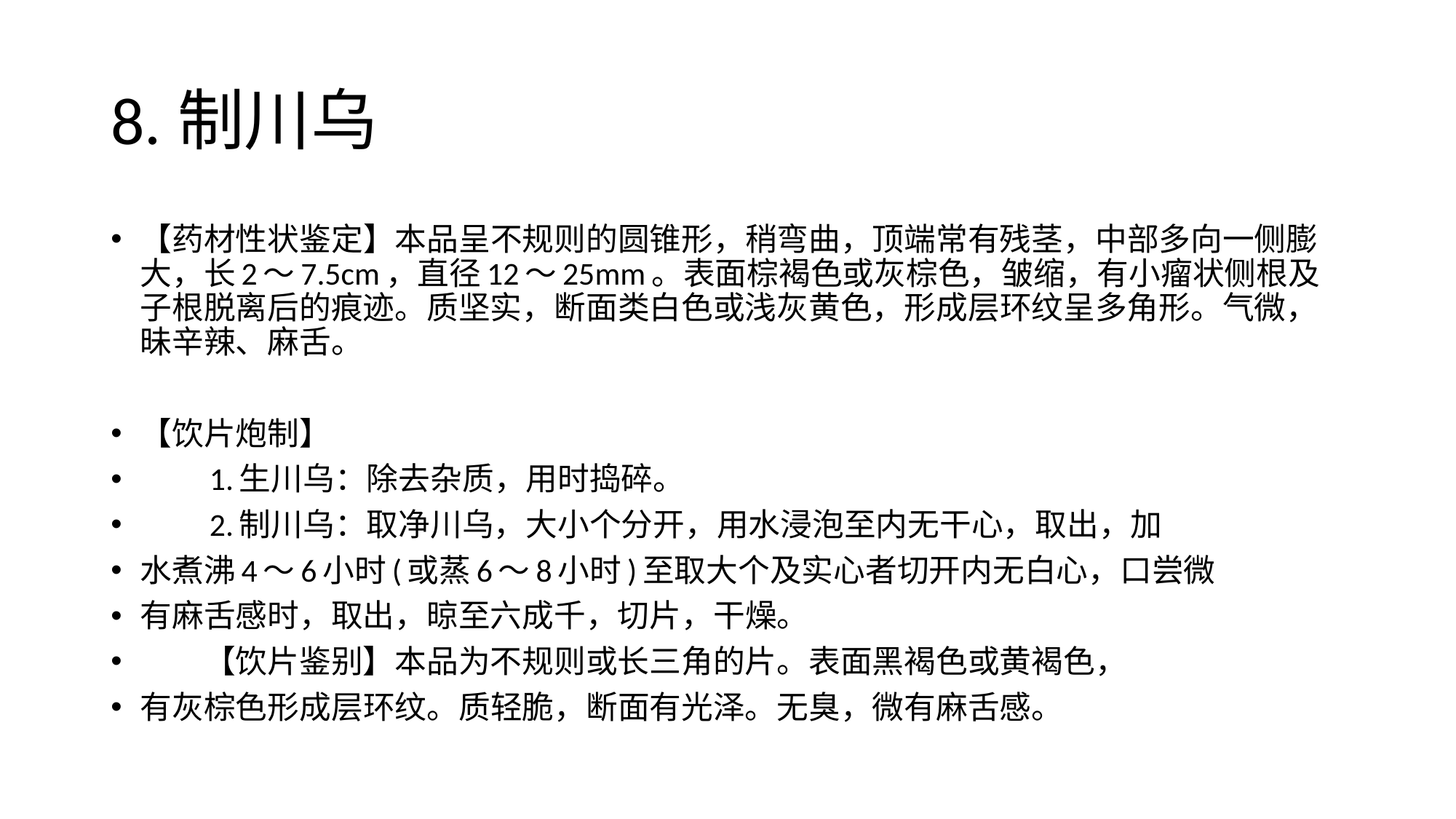

# 8.制川乌
【药材性状鉴定】本品呈不规则的圆锥形，稍弯曲，顶端常有残茎，中部多向一侧膨大，长2～7.5cm，直径12～25mm。表面棕褐色或灰棕色，皱缩，有小瘤状侧根及子根脱离后的痕迹。质坚实，断面类白色或浅灰黄色，形成层环纹呈多角形。气微，昧辛辣、麻舌。

【饮片炮制】
　　1.生川乌：除去杂质，用时捣碎。
　　2.制川乌：取净川乌，大小个分开，用水浸泡至内无干心，取出，加
水煮沸4～6小时(或蒸6～8小时)至取大个及实心者切开内无白心，口尝微
有麻舌感时，取出，晾至六成千，切片，干燥。
　　【饮片鉴别】本品为不规则或长三角的片。表面黑褐色或黄褐色，
有灰棕色形成层环纹。质轻脆，断面有光泽。无臭，微有麻舌感。